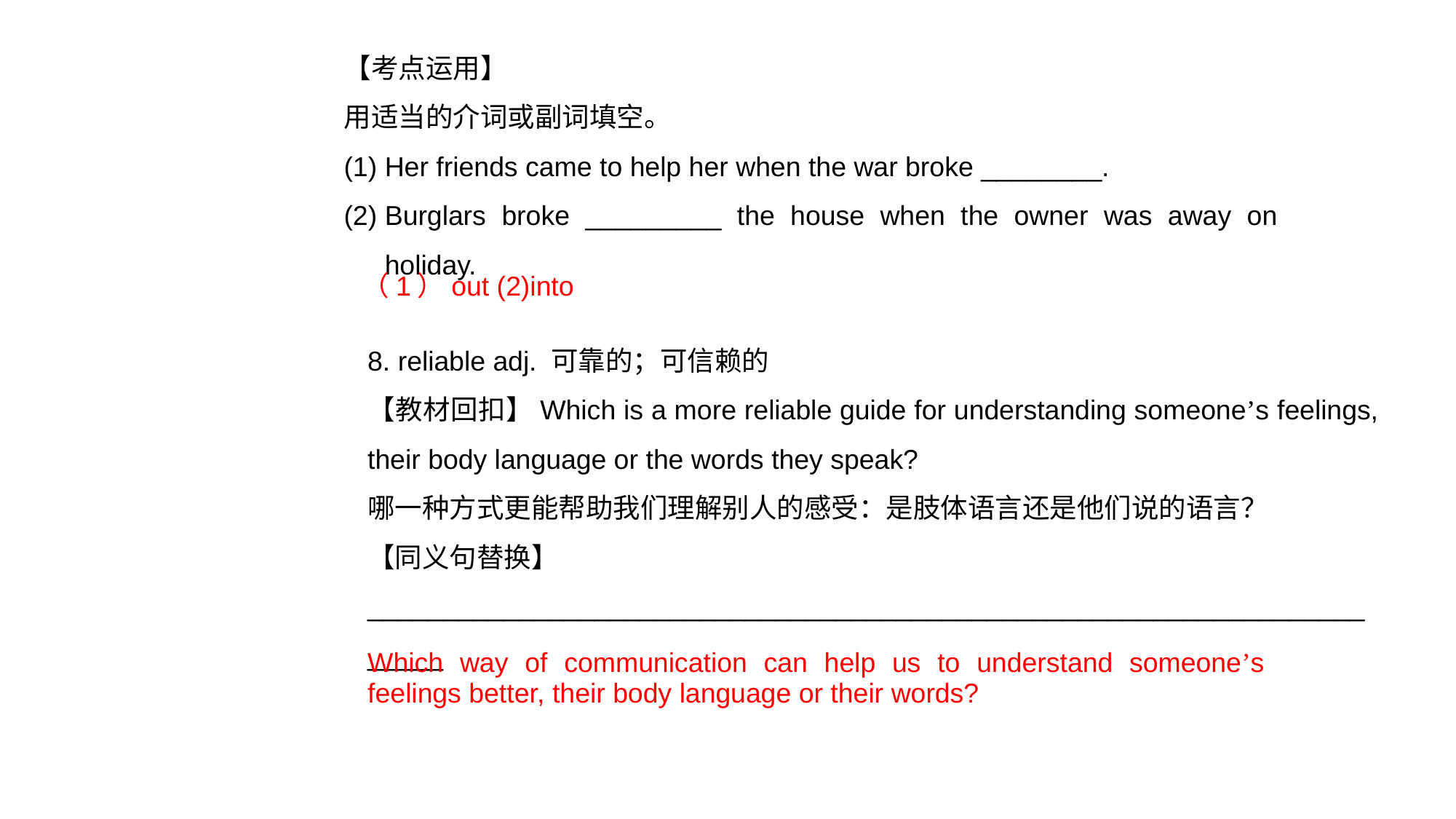

【考点运用】
用适当的介词或副词填空。
Her friends came to help her when the war broke ________.
Burglars broke _________ the house when the owner was away on holiday.
（1）out (2)into
8. reliable adj. 可靠的；可信赖的
【教材回扣】Which is a more reliable guide for understanding someone’s feelings, their body language or the words they speak?
哪一种方式更能帮助我们理解别人的感受：是肢体语言还是他们说的语言？
【同义句替换】
_______________________________________________________________________
Which way of communication can help us to understand someone’s feelings better, their body language or their words?